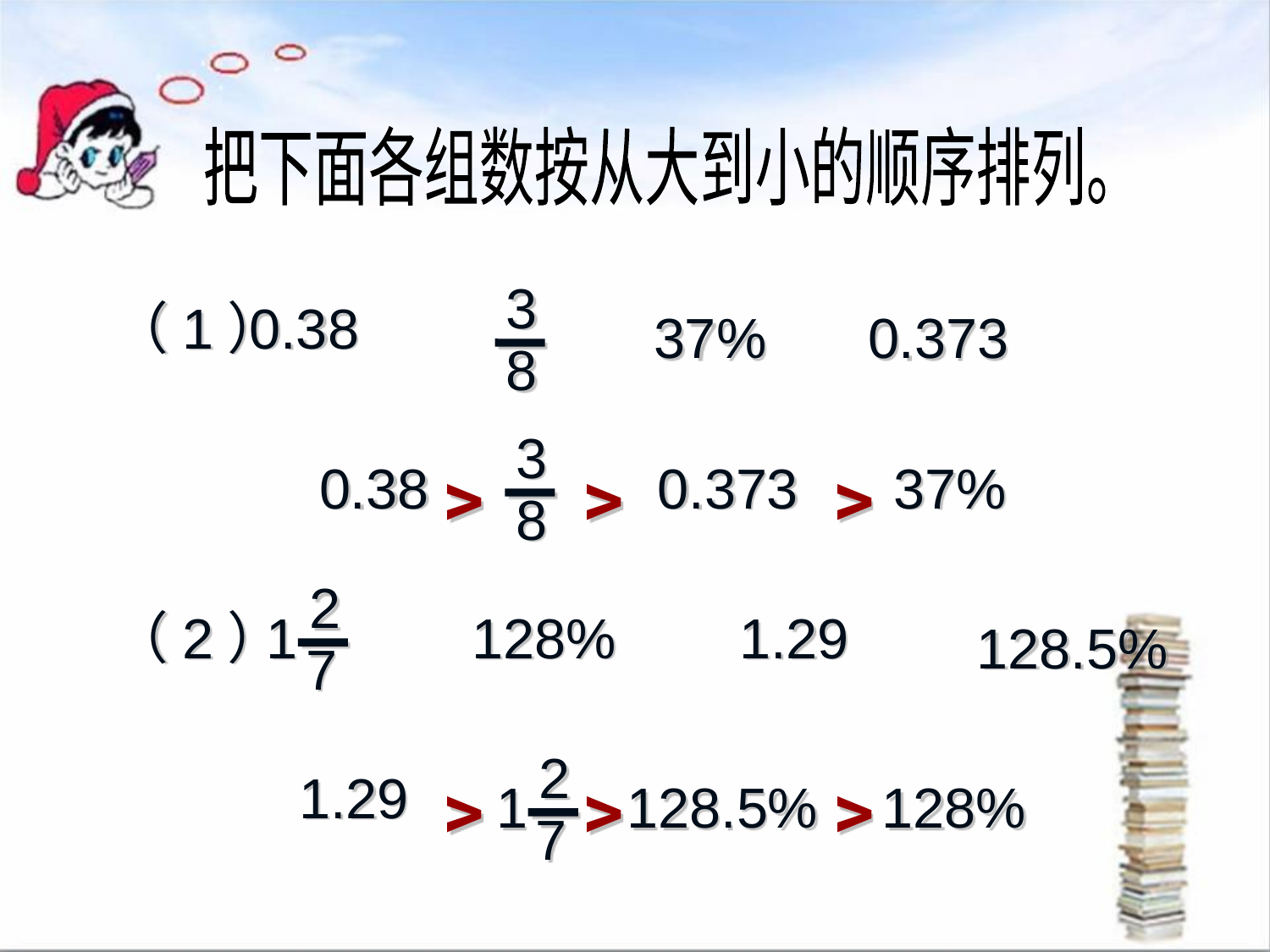

把下面各组数按从大到小的顺序排列。
3
8

（1）
0.38
37%
0.373
3
8

﹥
﹥
﹥
0.38
0.373
37%
2
1
7

（2）
128%
1.29
128.5%
﹥
2
1
7

﹥
﹥
1.29
128.5%
128%